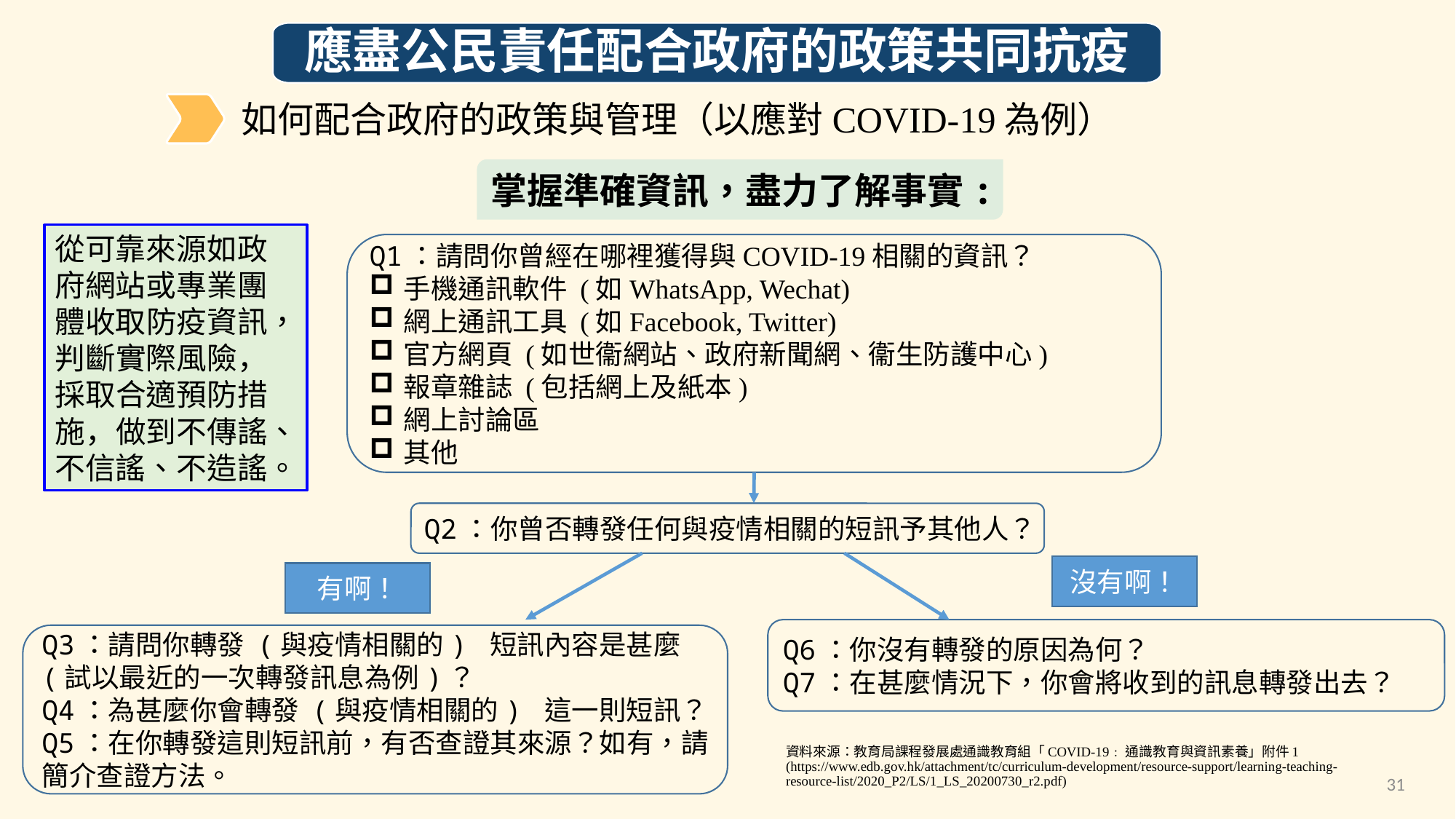

應盡公民責任配合政府的政策共同抗疫
 如何配合政府的政策與管理（以應對COVID-19為例）

掌握準確資訊，盡力了解事實:
從可靠來源如政府網站或專業團體收取防疫資訊，判斷實際風險，採取合適預防措施，做到不傳謠、不信謠、不造謠。
Q1：請問你曾經在哪裡獲得與COVID-19相關的資訊？
手機通訊軟件 (如WhatsApp, Wechat)
網上通訊工具 (如Facebook, Twitter)
官方網頁 (如世衞網站、政府新聞網、衞生防護中心)
報章雜誌 (包括網上及紙本)
網上討論區
其他
Q2：你曾否轉發任何與疫情相關的短訊予其他人？
沒有啊！
有啊！
Q6：你沒有轉發的原因為何？
Q7：在甚麼情況下，你會將收到的訊息轉發出去？
Q3：請問你轉發 (與疫情相關的) 短訊內容是甚麼(試以最近的一次轉發訊息為例)？
Q4：為甚麼你會轉發 (與疫情相關的) 這一則短訊？
Q5：在你轉發這則短訊前，有否查證其來源？如有，請簡介查證方法。
資料來源：教育局課程發展處通識教育組「COVID-19﹕通識教育與資訊素養」附件1 (https://www.edb.gov.hk/attachment/tc/curriculum-development/resource-support/learning-teaching-resource-list/2020_P2/LS/1_LS_20200730_r2.pdf)